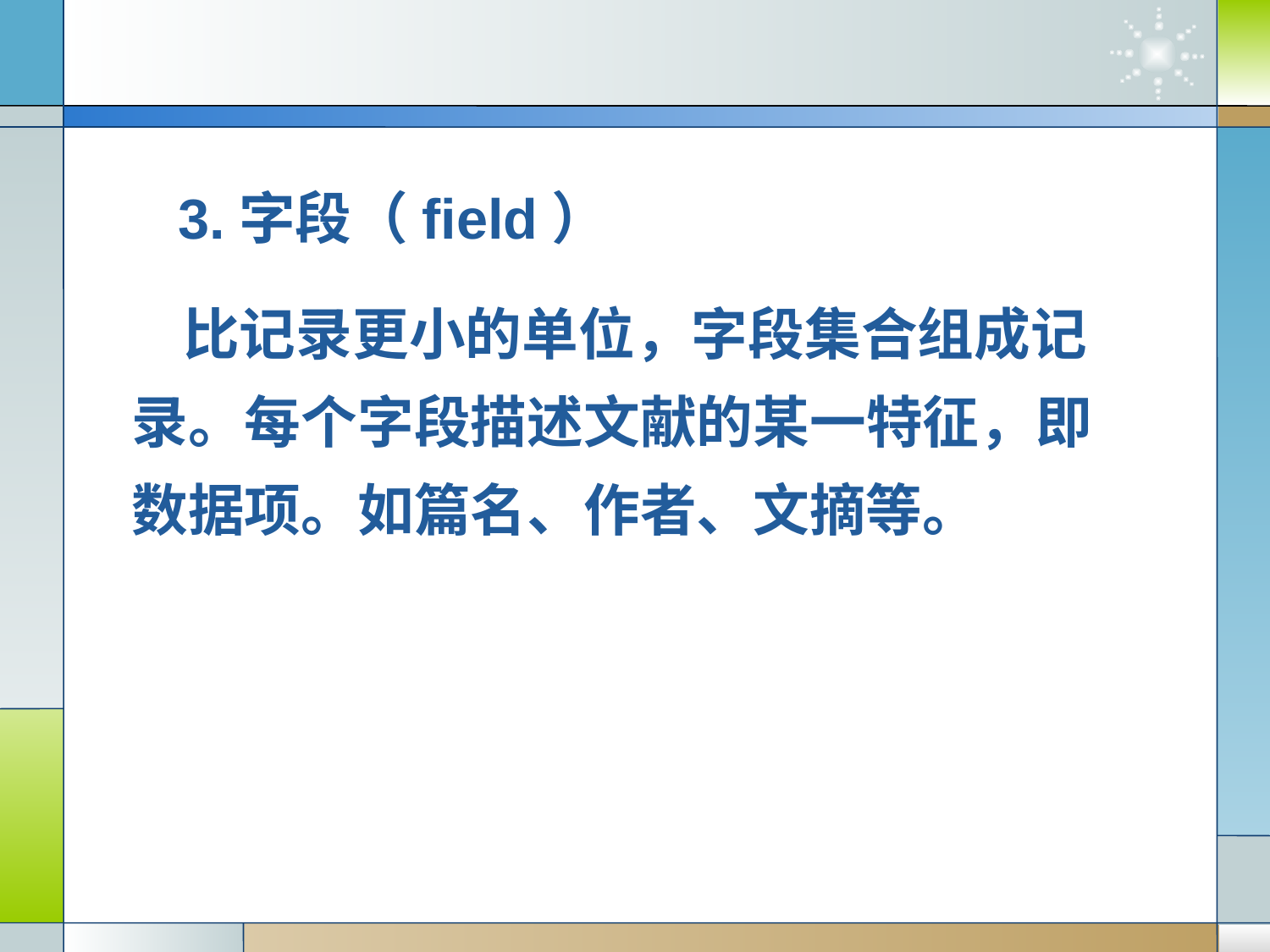

3.字段（field）
   比记录更小的单位，字段集合组成记录。每个字段描述文献的某一特征，即数据项。如篇名、作者、文摘等。